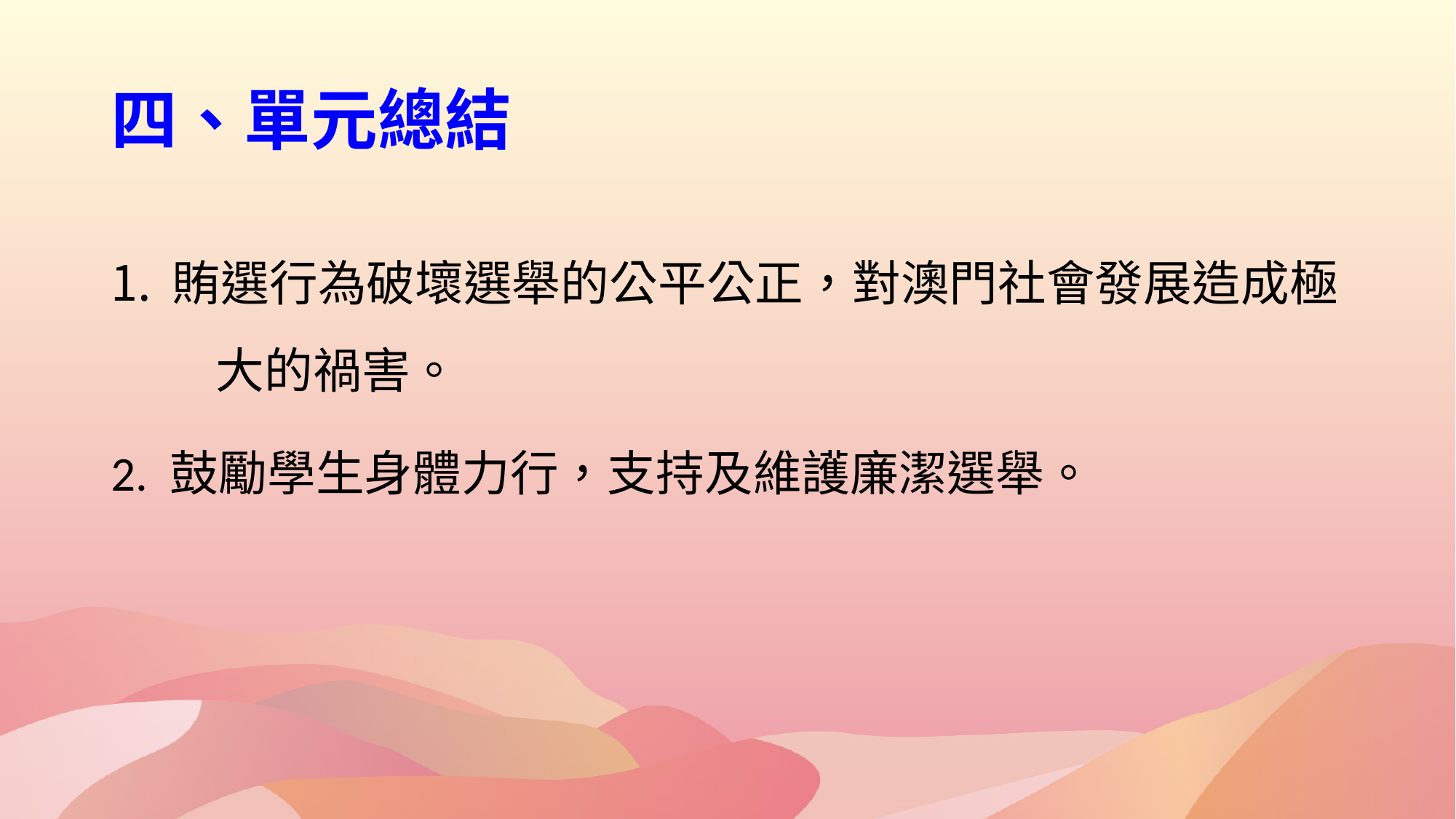

# 四、單元總結
賄選行為破壞選舉的公平公正，對澳門社會發展造成極     大的禍害。
2. 鼓勵學生身體力行，支持及維護廉潔選舉。